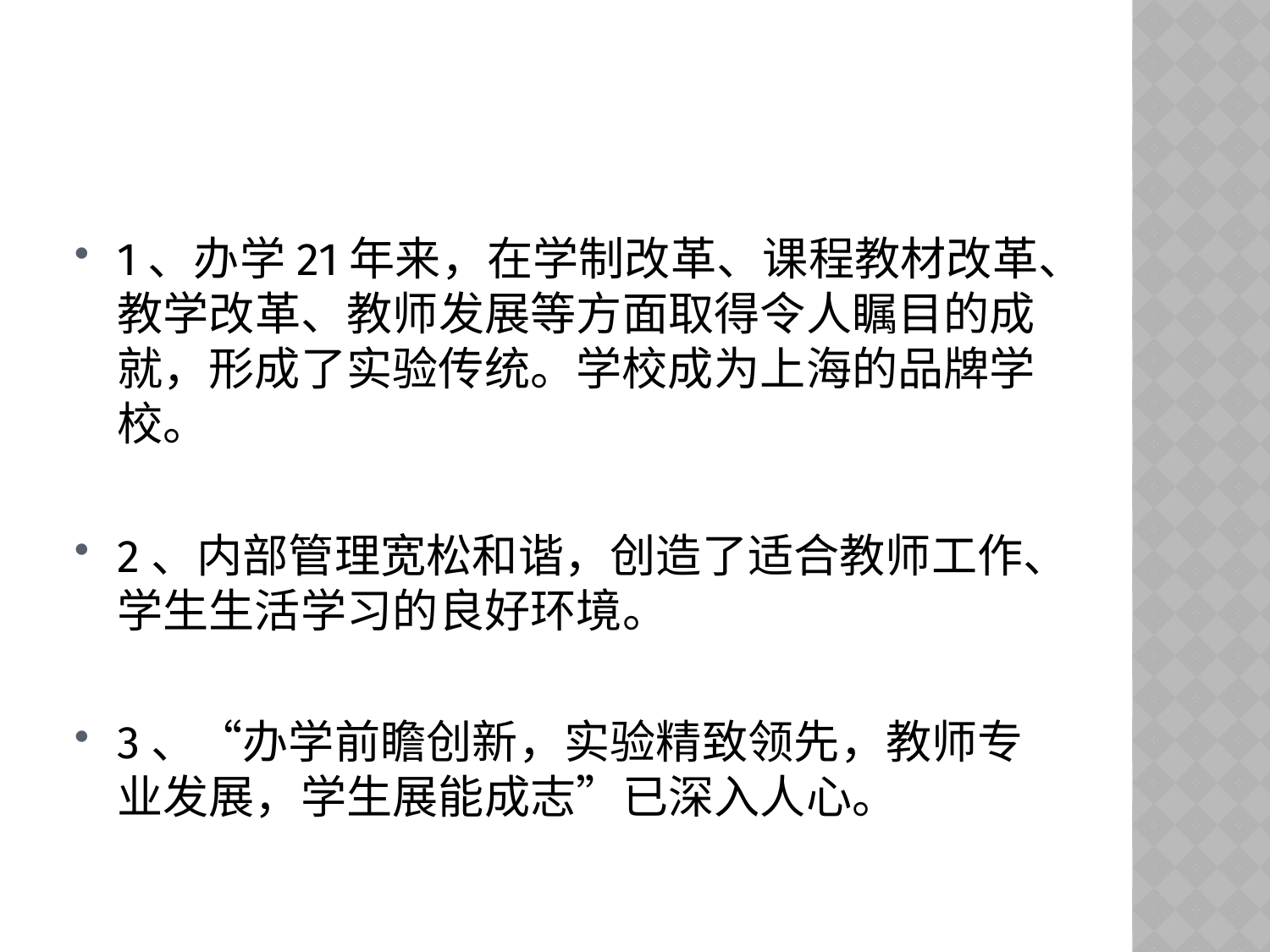

#
1、办学21年来，在学制改革、课程教材改革、教学改革、教师发展等方面取得令人瞩目的成就，形成了实验传统。学校成为上海的品牌学校。

2、内部管理宽松和谐，创造了适合教师工作、学生生活学习的良好环境。

3、“办学前瞻创新，实验精致领先，教师专业发展，学生展能成志”已深入人心。